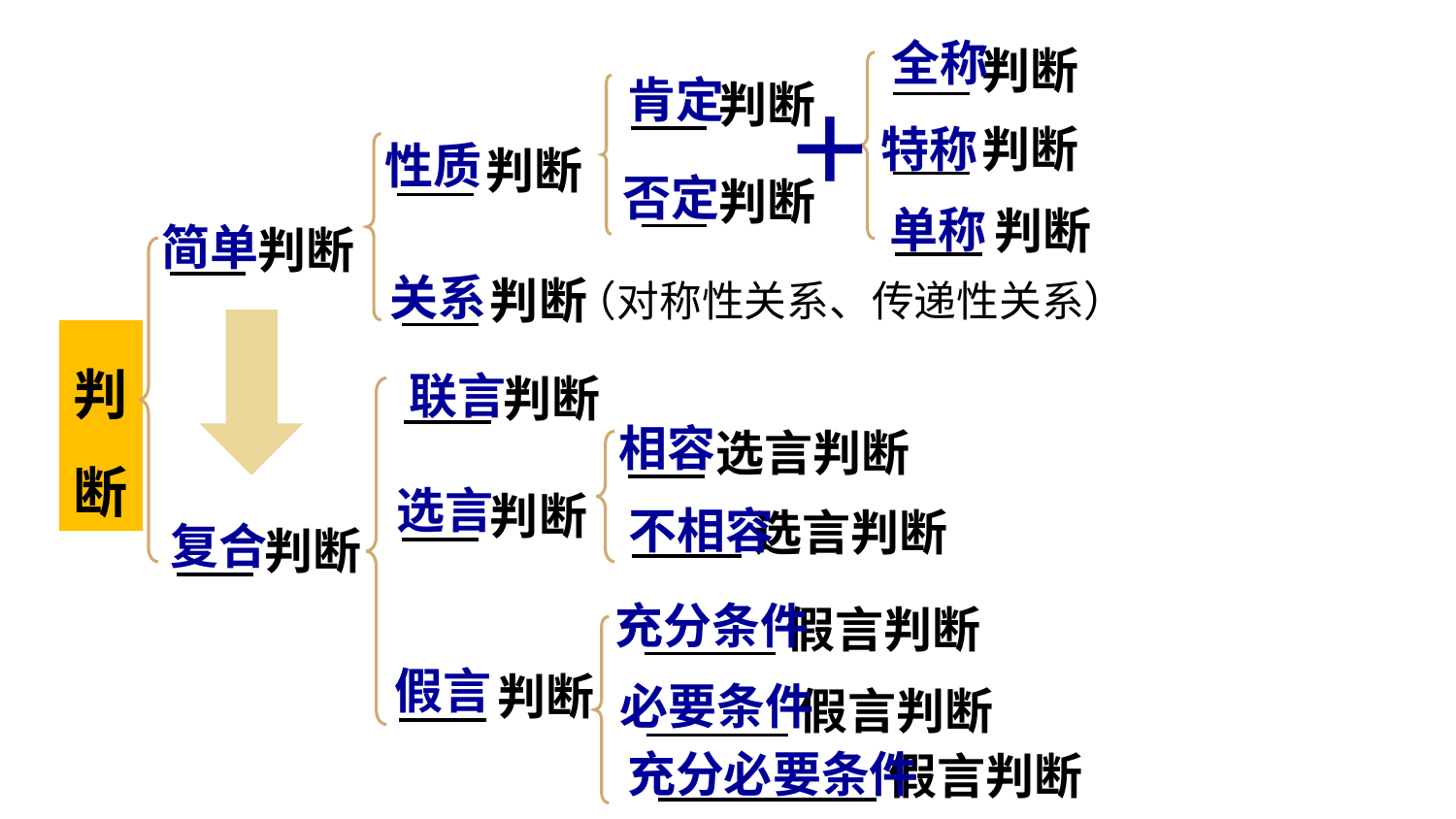

全称
       判断

肯定
       判断

＋
特称
       判断
性质

       判断
否定
       判断
单称
        判断
简单
       判断

关系
       判断
（对称性关系、传递性关系）

判
断
联言
        判断

相容
       选言判断

选言
       判断
不相容
          选言判断
复合
       判断
充分条件
            假言判断

假言
        判断
必要条件
             假言判断
充分必要条件
                    假言判断